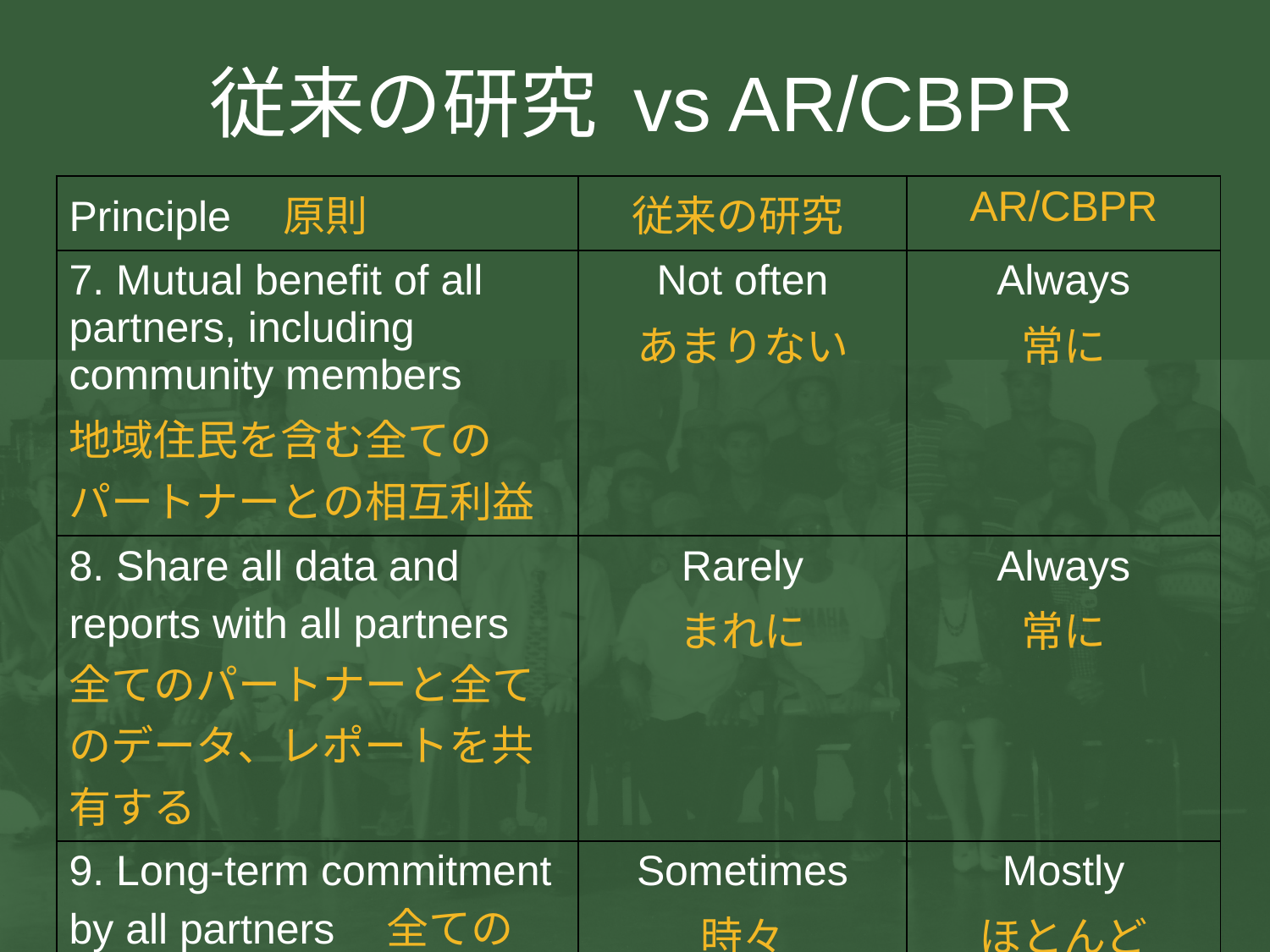

# 従来の研究 vs AR/CBPR
| Principle　原則 | 従来の研究 | AR/CBPR |
| --- | --- | --- |
| 7. Mutual benefit of all partners, including community members 地域住民を含む全てのパートナーとの相互利益 | Not often あまりない | Always 常に |
| 8. Share all data and reports with all partners　全てのパートナーと全てのデータ、レポートを共有する | Rarely まれに | Always 常に |
| 9. Long-term commitment by all partners　全てのパートナーに長期的な協力 | Sometimes 時々 | Mostly ほとんど |